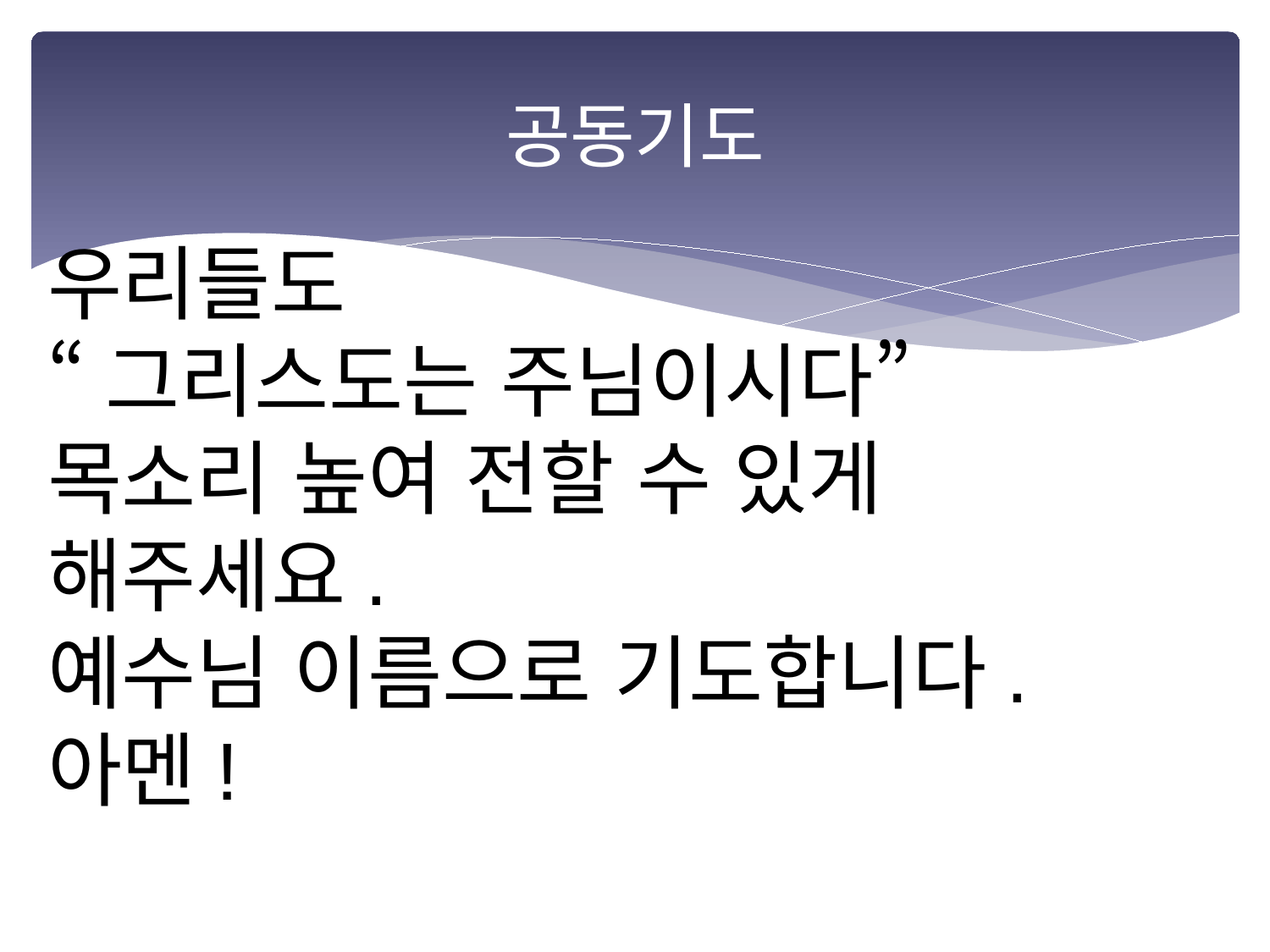

# 공동기도

우리들도
“그리스도는 주님이시다”
목소리 높여 전할 수 있게
해주세요.
예수님 이름으로 기도합니다.
아멘!